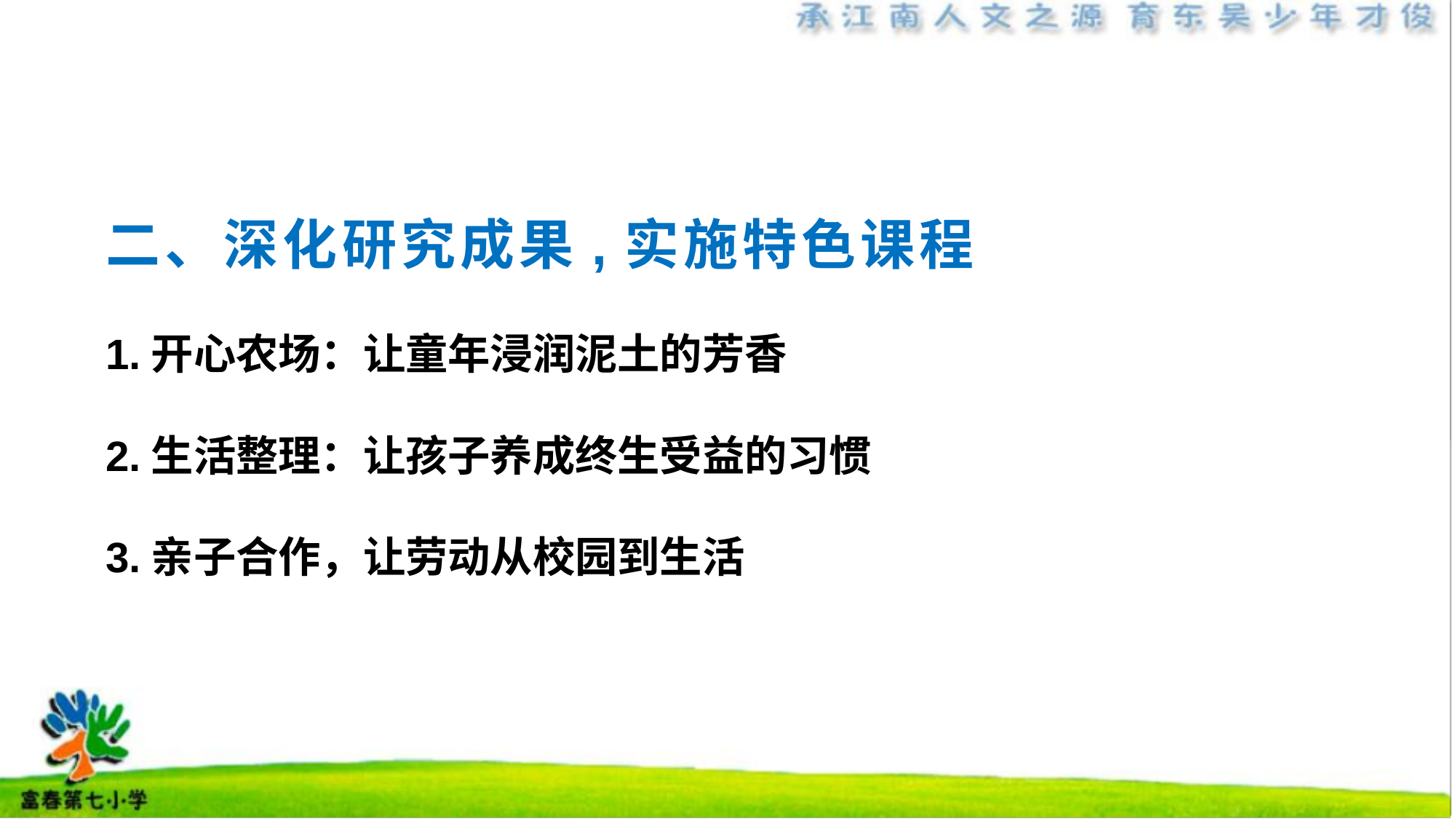

二、深化研究成果,实施特色课程
1.开心农场：让童年浸润泥土的芳香
2.生活整理：让孩子养成终生受益的习惯
3.亲子合作，让劳动从校园到生活